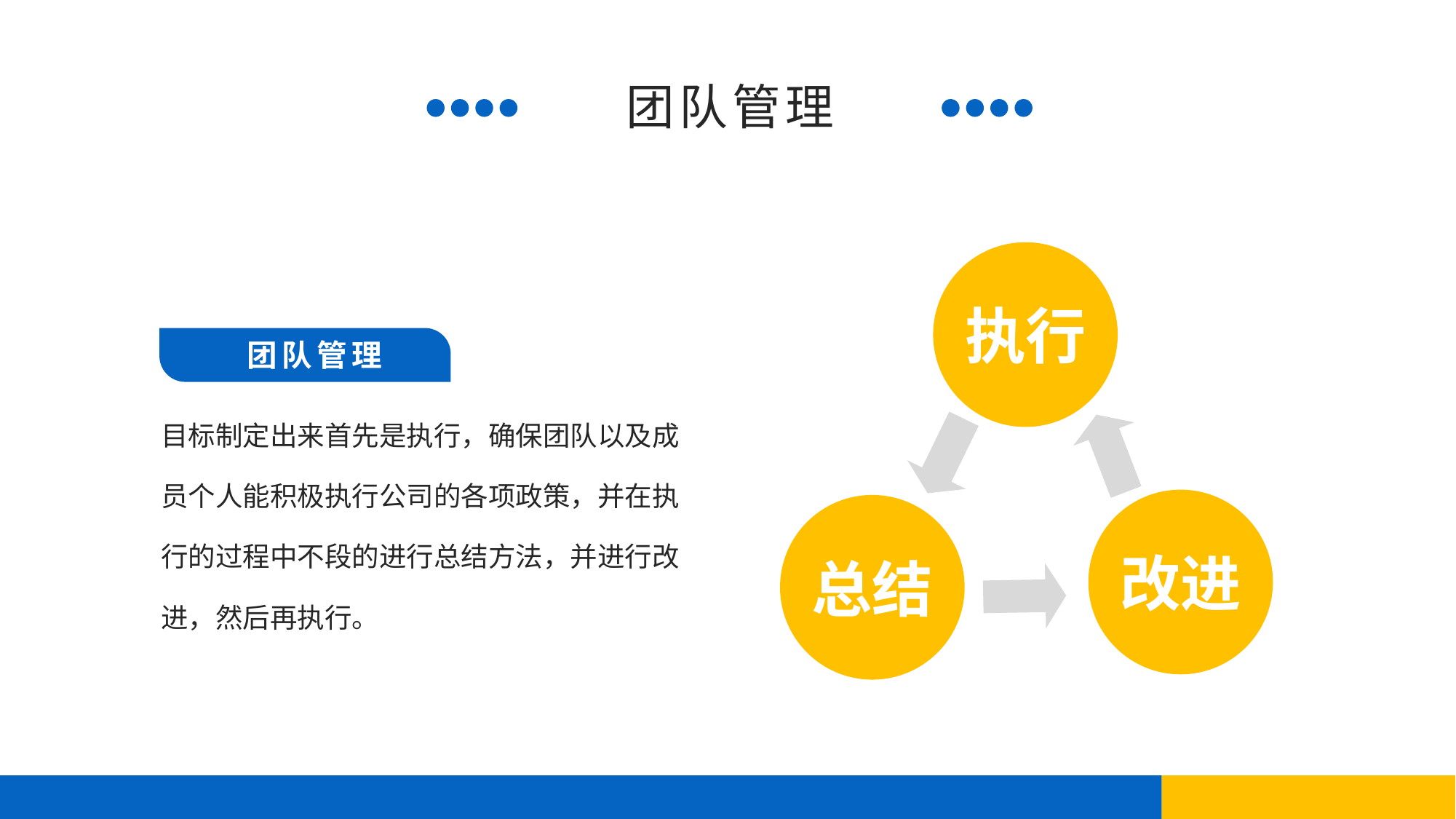

团队管理

执行

团队管理
目标制定出来首先是执行，确保团队以及成员个人能积极执行公司的各项政策，并在执行的过程中不段的进行总结方法，并进行改进，然后再执行。

改进
总结